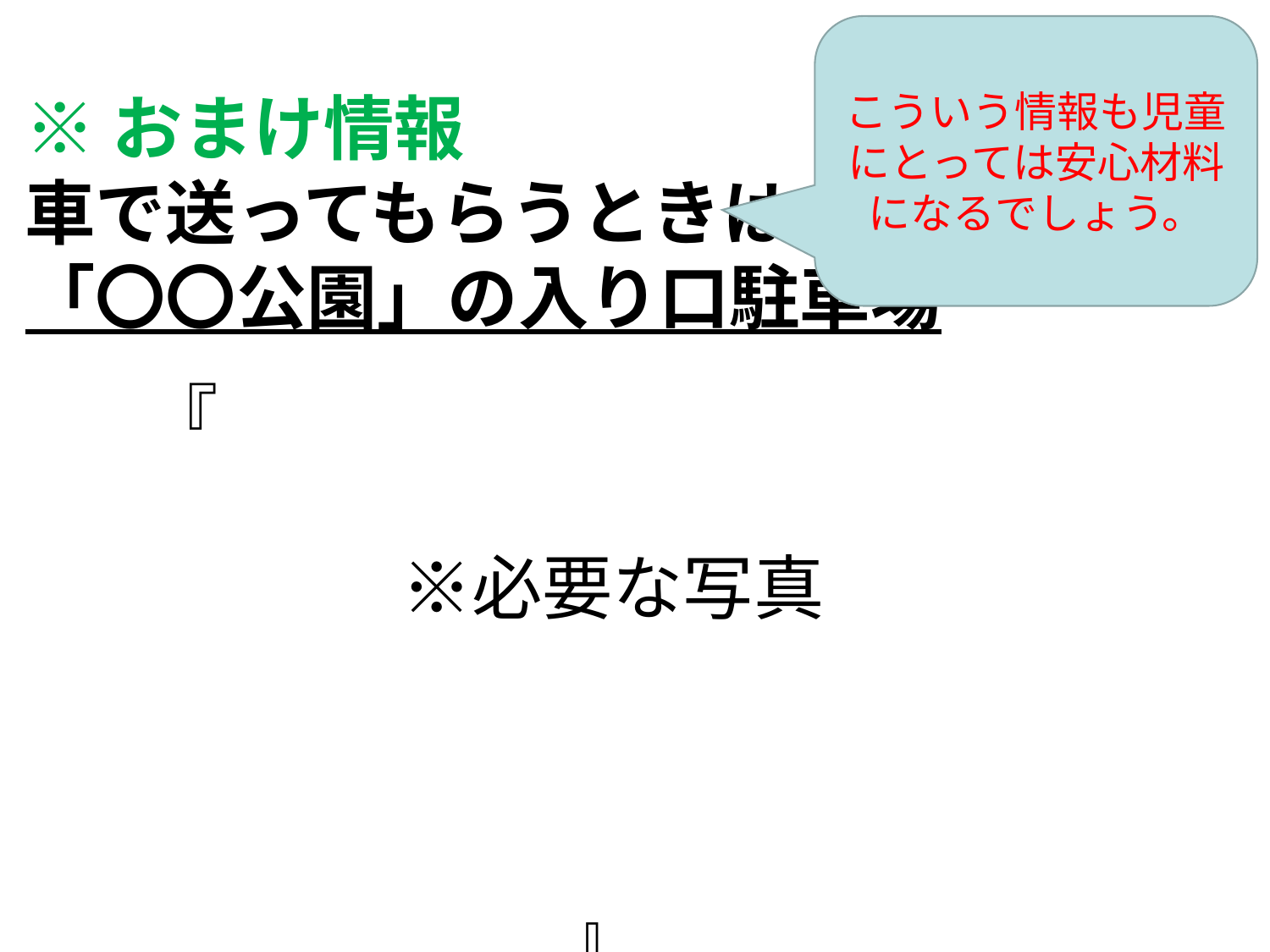

※おまけ情報
車で送ってもらうときは…
「〇〇公園」の入り口駐車場
こういう情報も児童にとっては安心材料になるでしょう。
『

　　※必要な写真

　　　　　　　　　　　　　　　　　　』